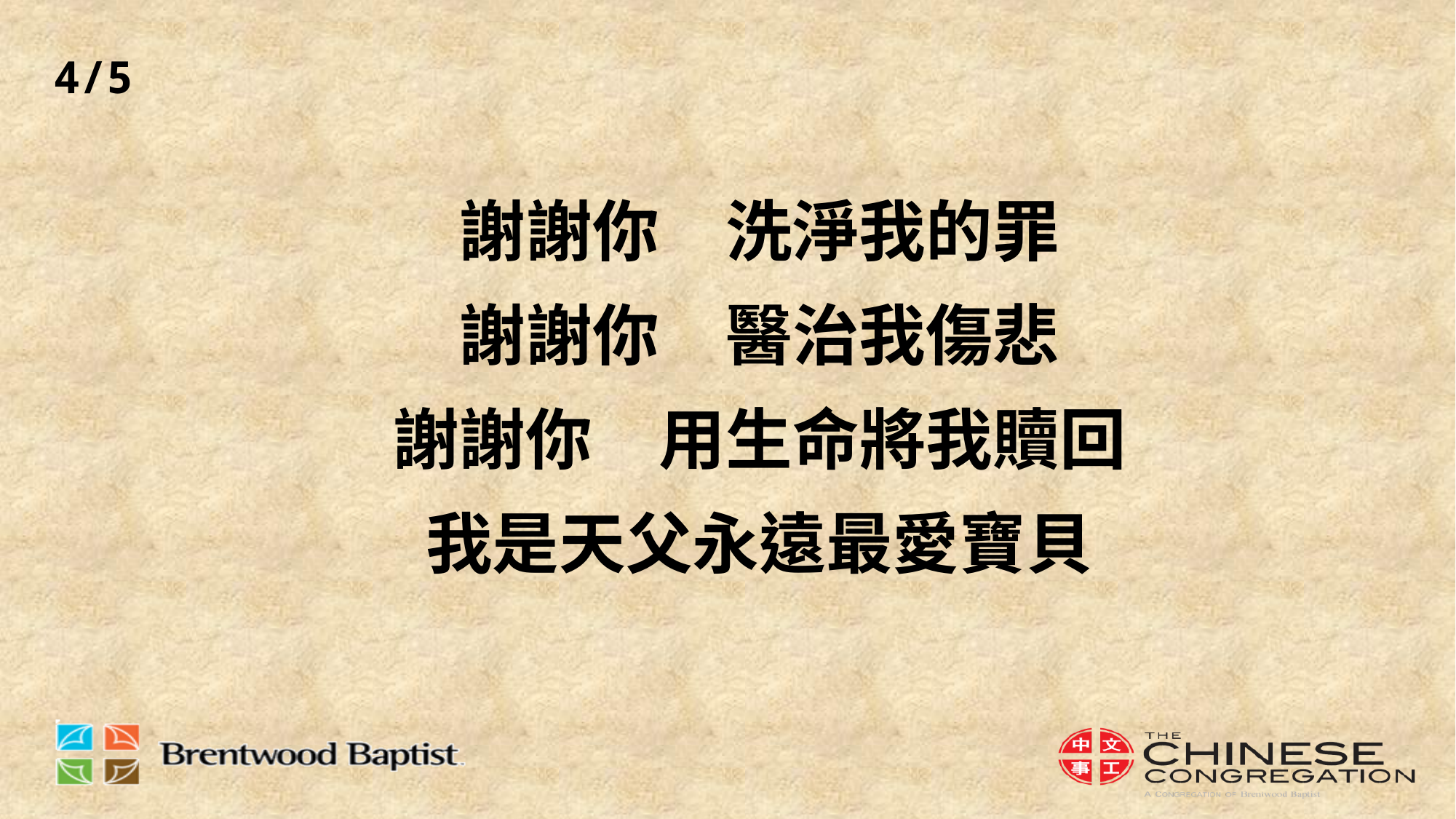

4/5
# 謝謝你　洗淨我的罪 謝謝你　醫治我傷悲 謝謝你　用生命將我贖回 我是天父永遠最愛寶貝